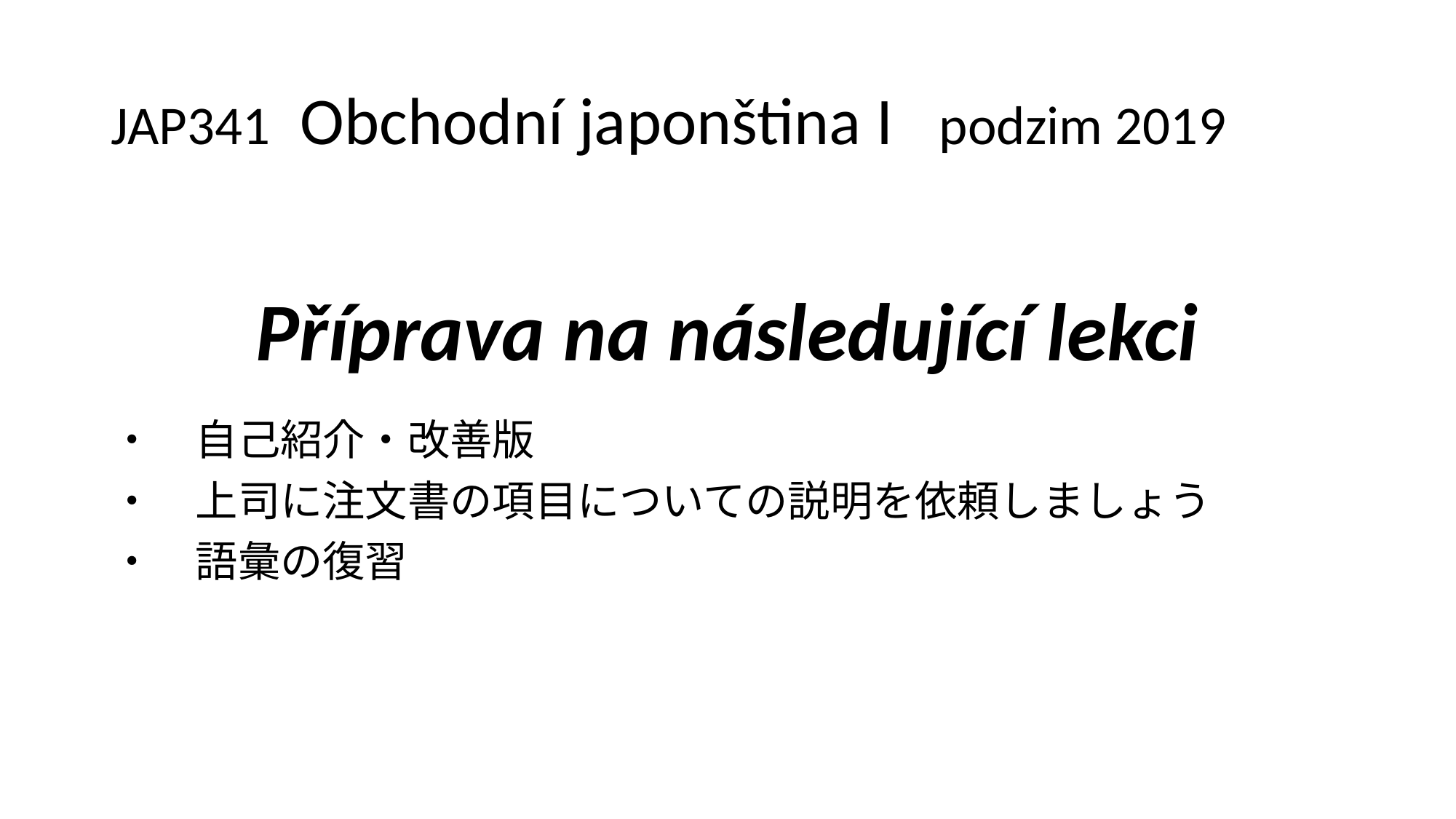

# JAP341  Obchodní japonština I   podzim 2019
Příprava na následující lekci

・　自己紹介・改善版
・　上司に注文書の項目についての説明を依頼しましょう
・　語彙の復習